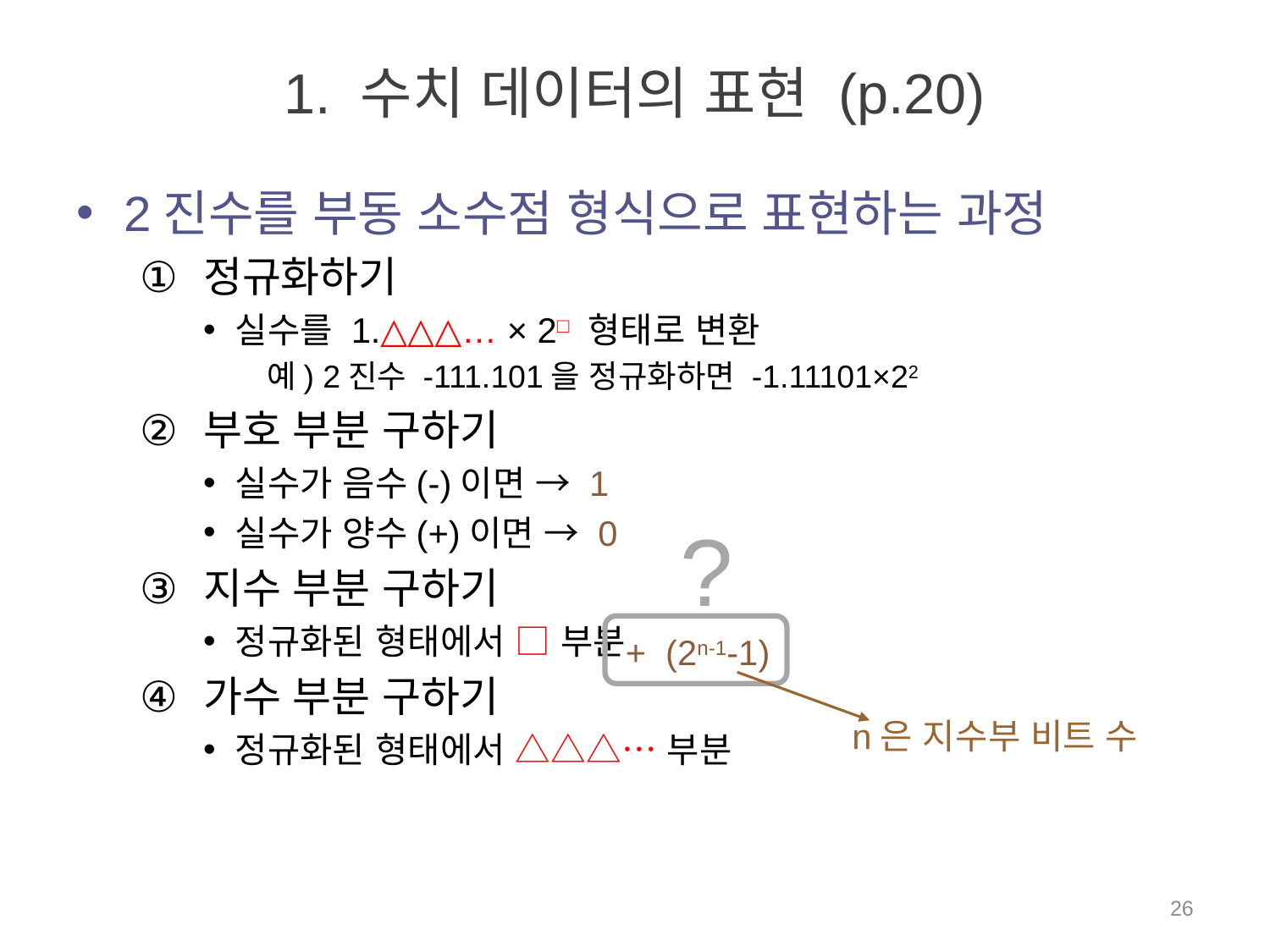

# 1. 수치 데이터의 표현 (p.20)
2진수를 부동 소수점 형식으로 표현하는 과정
정규화하기
실수를 1.△△△… × 2□ 형태로 변환
예) 2진수 -111.101을 정규화하면 -1.11101×22
부호 부분 구하기
실수가 음수(-)이면 → 1
실수가 양수(+)이면 → 0
지수 부분 구하기
정규화된 형태에서 □ 부분
가수 부분 구하기
정규화된 형태에서 △△△… 부분
?

+  (2n-1-1)
n은 지수부 비트 수
26